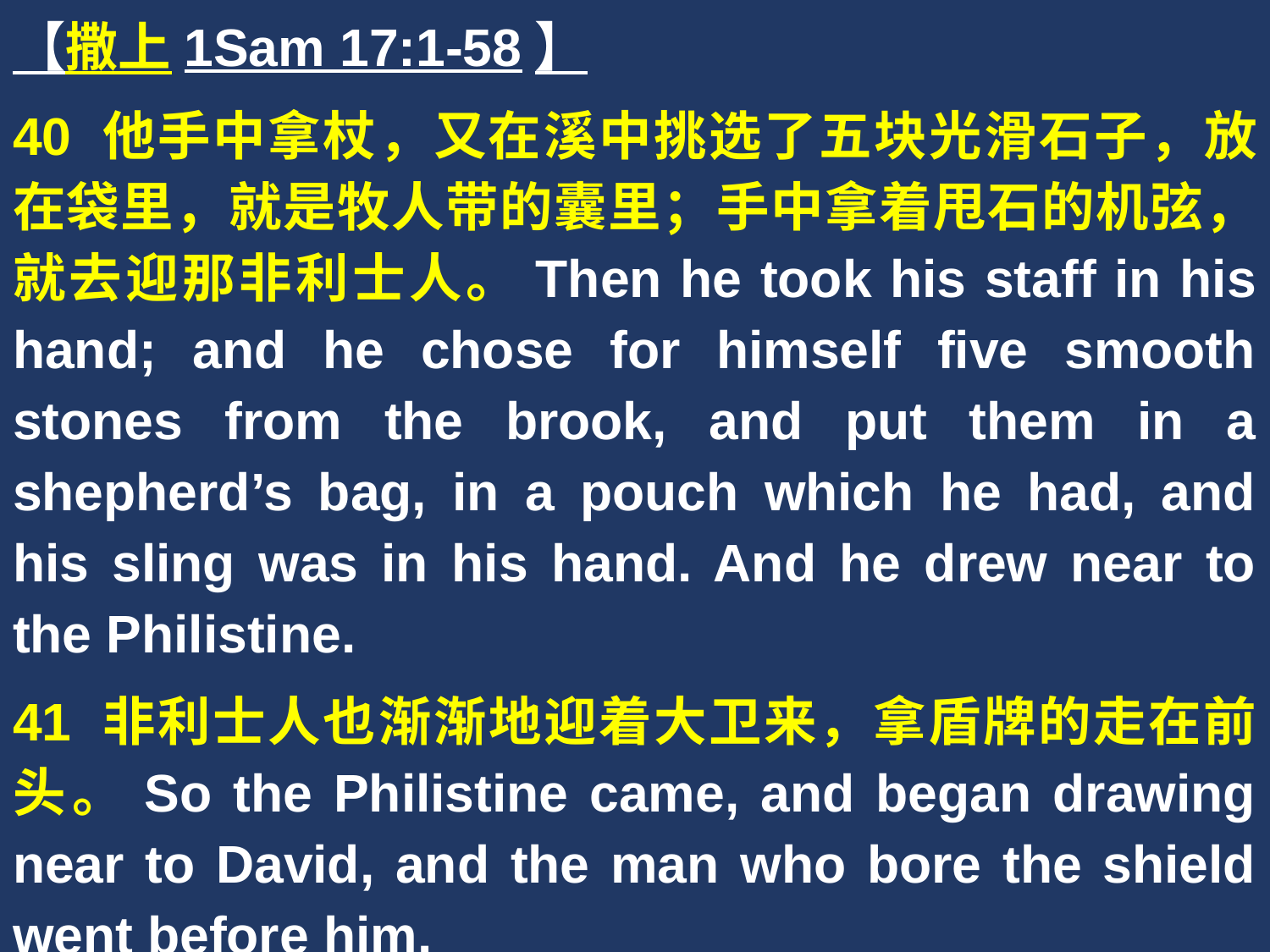

【撒上1Sam 17:1-58】
40 他手中拿杖，又在溪中挑选了五块光滑石子，放在袋里，就是牧人带的囊里；手中拿着甩石的机弦，就去迎那非利士人。Then he took his staff in his hand; and he chose for himself five smooth stones from the brook, and put them in a shepherd’s bag, in a pouch which he had, and his sling was in his hand. And he drew near to the Philistine.
41 非利士人也渐渐地迎着大卫来，拿盾牌的走在前头。So the Philistine came, and began drawing near to David, and the man who bore the shield went before him.